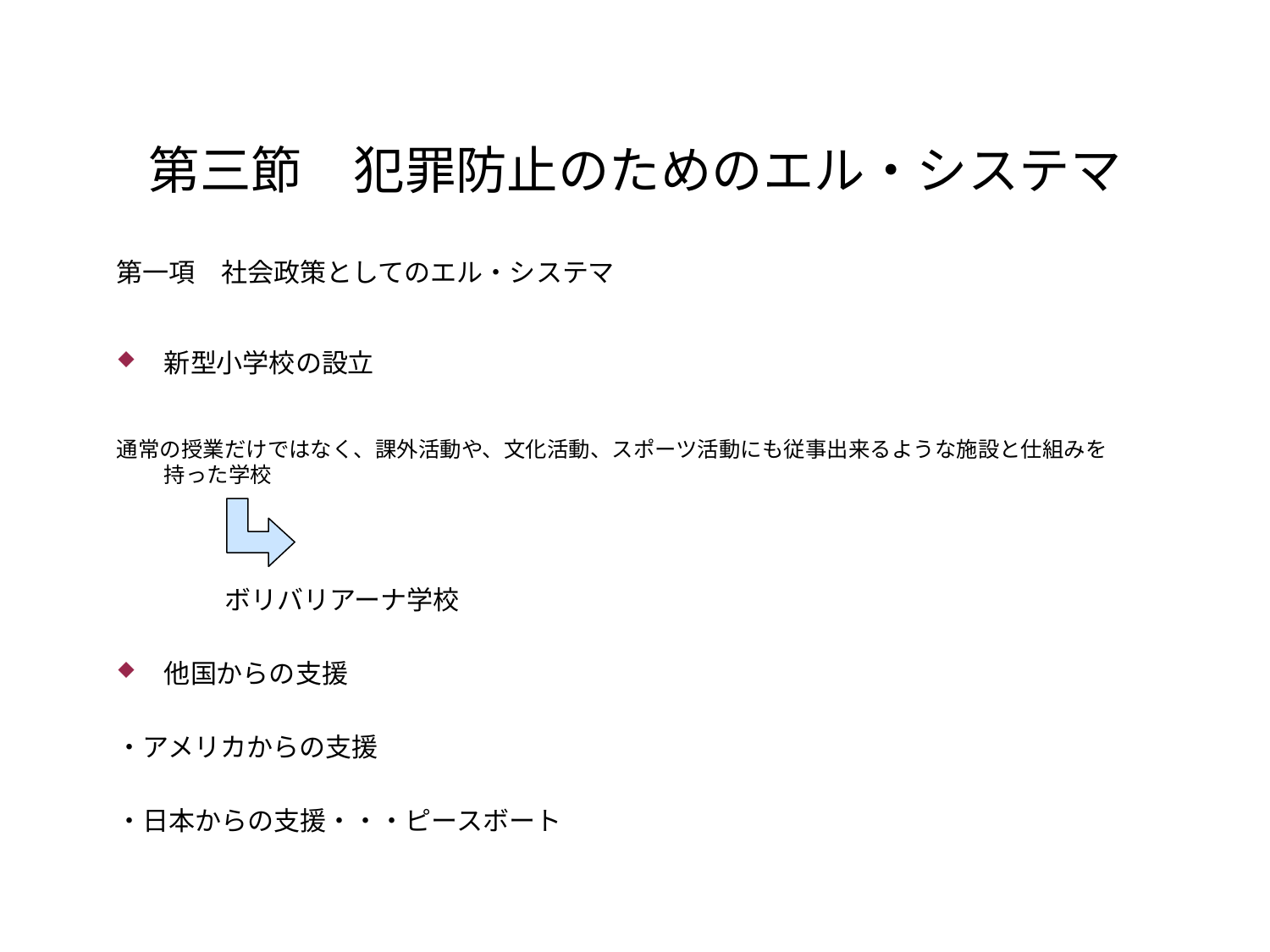

# 第三節　犯罪防止のためのエル・システマ
第一項　社会政策としてのエル・システマ

新型小学校の設立

通常の授業だけではなく、課外活動や、文化活動、スポーツ活動にも従事出来るような施設と仕組みを持った学校

　　　　　ボリバリアーナ学校

他国からの支援

・アメリカからの支援

・日本からの支援・・・ピースボート